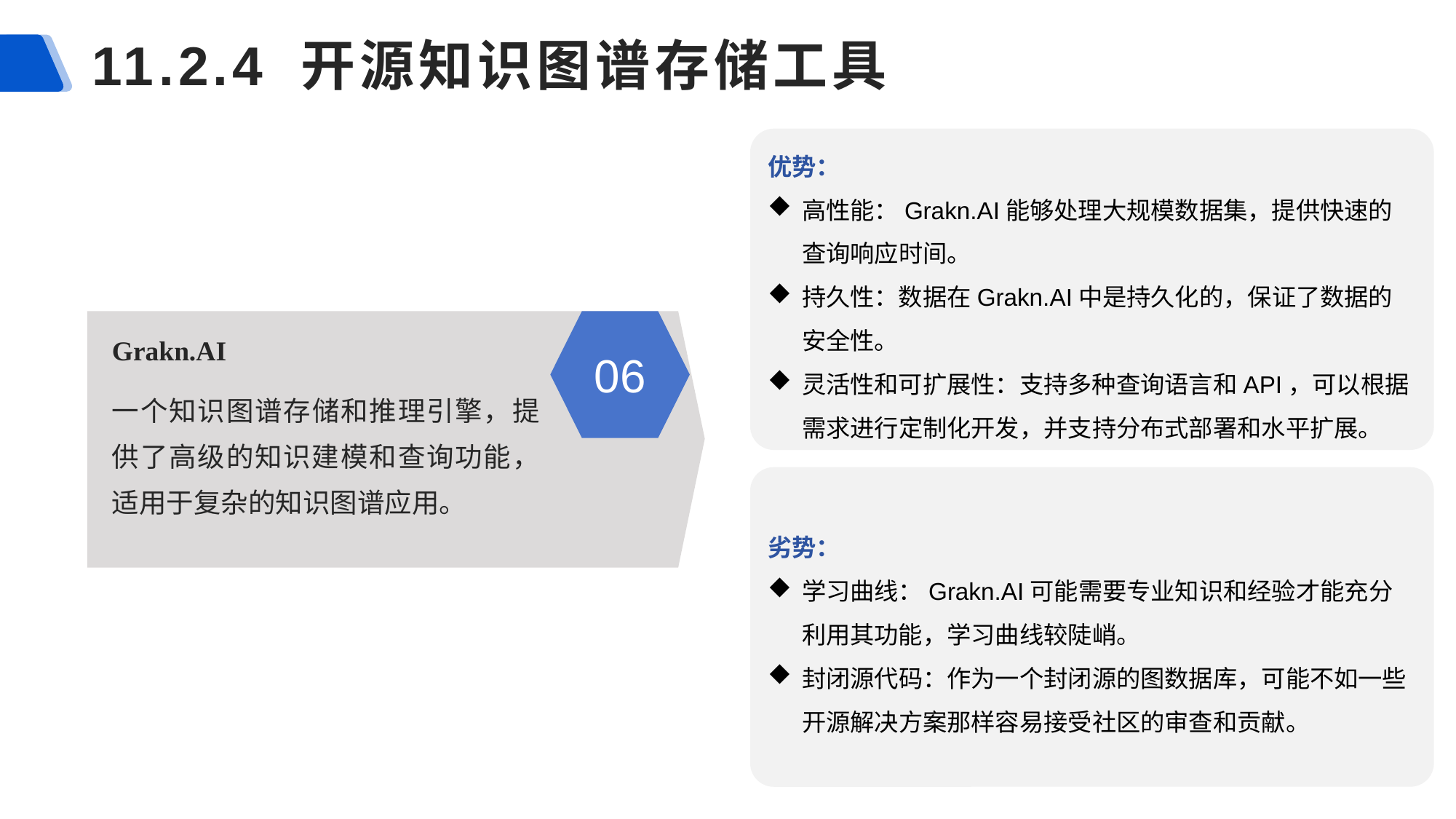

# 11.2.4 开源知识图谱存储工具

优势：
高性能：Grakn.AI能够处理大规模数据集，提供快速的查询响应时间。
持久性：数据在Grakn.AI中是持久化的，保证了数据的安全性。
灵活性和可扩展性：支持多种查询语言和API，可以根据需求进行定制化开发，并支持分布式部署和水平扩展。

Grakn.AI
一个知识图谱存储和推理引擎，提供了高级的知识建模和查询功能，适用于复杂的知识图谱应用。
06
劣势：
学习曲线：Grakn.AI可能需要专业知识和经验才能充分利用其功能，学习曲线较陡峭。
封闭源代码：作为一个封闭源的图数据库，可能不如一些开源解决方案那样容易接受社区的审查和贡献。